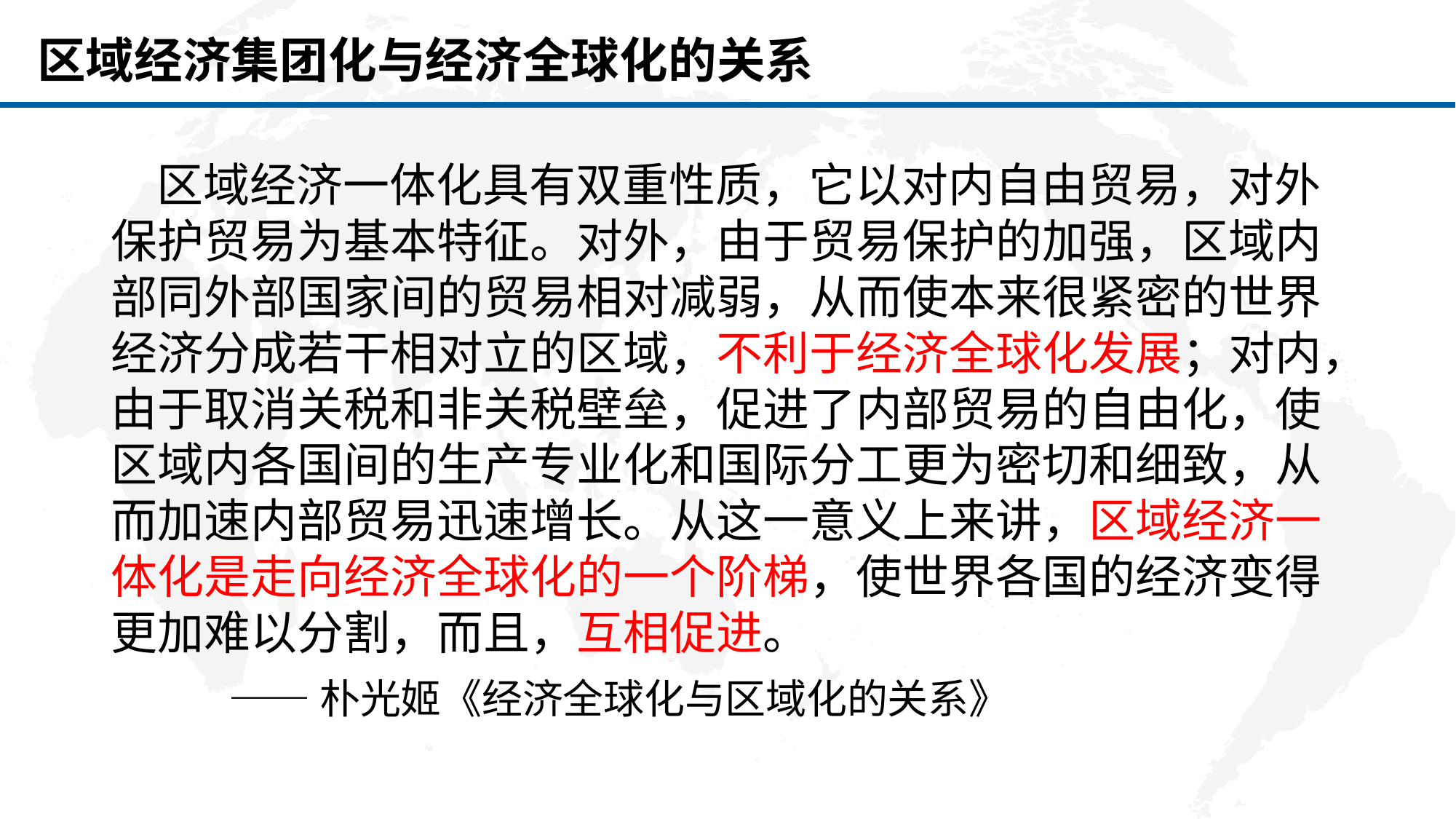

# 区域经济集团化与经济全球化的关系
    区域经济一体化具有双重性质，它以对内自由贸易，对外保护贸易为基本特征。对外，由于贸易保护的加强，区域内部同外部国家间的贸易相对减弱，从而使本来很紧密的世界经济分成若干相对立的区域，不利于经济全球化发展；对内，由于取消关税和非关税壁垒，促进了内部贸易的自由化，使区域内各国间的生产专业化和国际分工更为密切和细致，从而加速内部贸易迅速增长。从这一意义上来讲，区域经济一体化是走向经济全球化的一个阶梯，使世界各国的经济变得更加难以分割，而且，互相促进。
             ——朴光姬《经济全球化与区域化的关系》